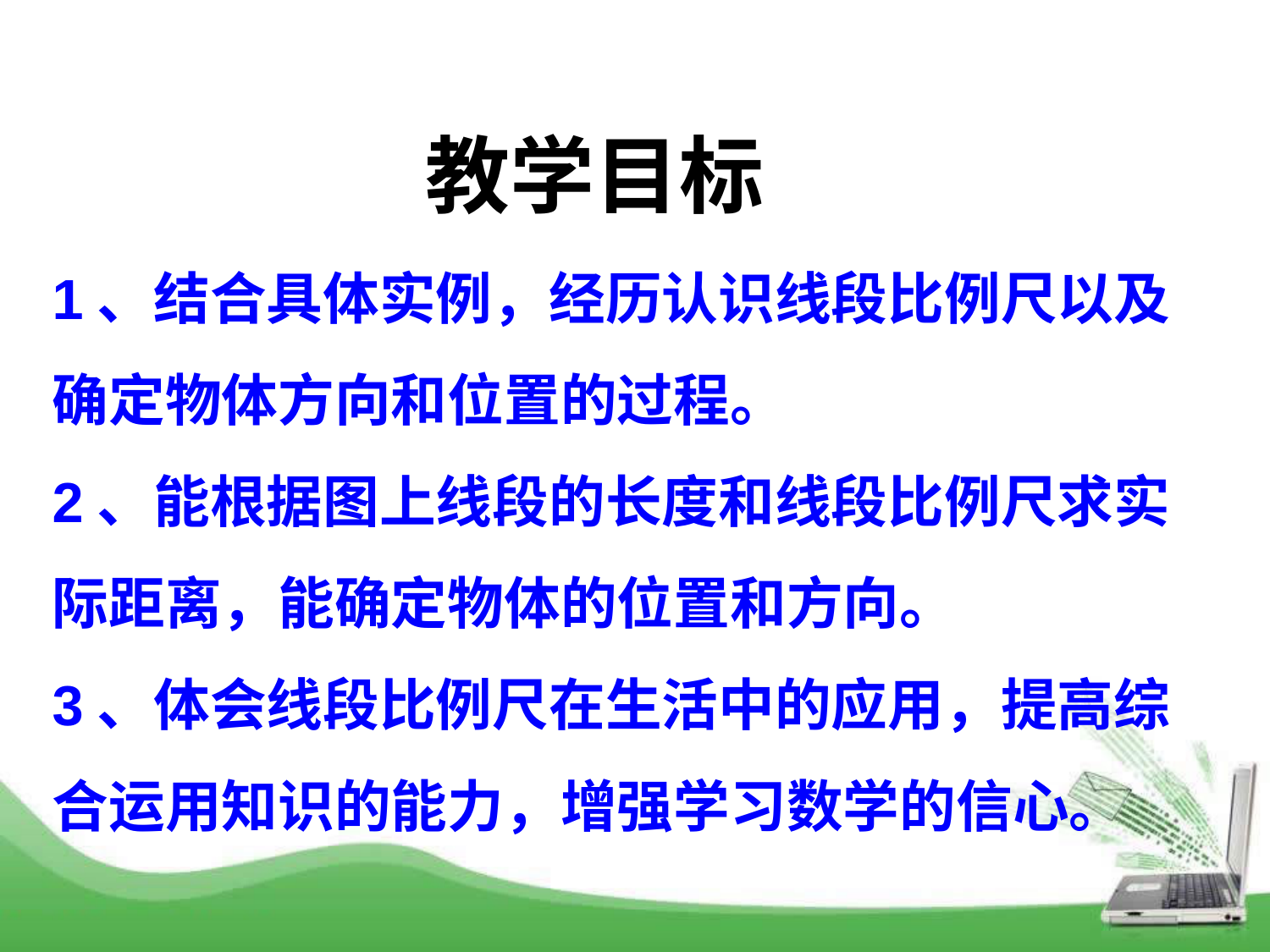

教学目标
1、结合具体实例，经历认识线段比例尺以及确定物体方向和位置的过程。
2、能根据图上线段的长度和线段比例尺求实际距离，能确定物体的位置和方向。
3、体会线段比例尺在生活中的应用，提高综合运用知识的能力，增强学习数学的信心。